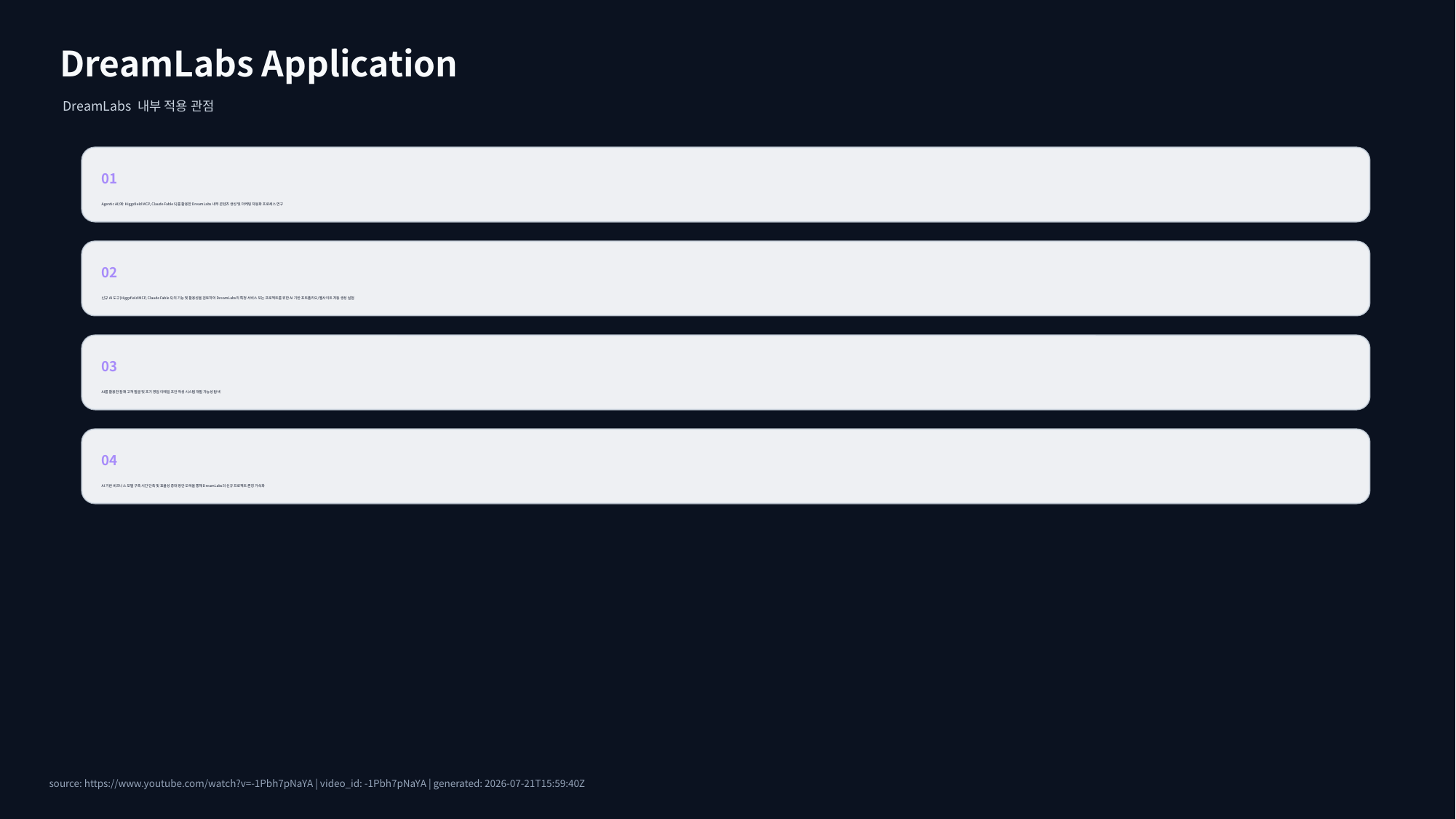

DreamLabs Application
DreamLabs 내부 적용 관점

01
Agentic AI(예: Higgsfield MCP, Claude Fable 5)를 활용한 DreamLabs 내부 콘텐츠 생성 및 마케팅 자동화 프로세스 연구

02
신규 AI 도구(Higgsfield MCP, Claude Fable 5)의 기능 및 활용성을 검토하여 DreamLabs의 특정 서비스 또는 프로젝트를 위한 AI 기반 포트폴리오/웹사이트 자동 생성 실험

03
AI를 활용한 잠재 고객 발굴 및 초기 영업 이메일 초안 작성 시스템 개발 가능성 탐색

04
AI 기반 비즈니스 모델 구축 시간 단축 및 효율성 증대 방안 모색을 통해 DreamLabs의 신규 프로젝트 론칭 가속화
source: https://www.youtube.com/watch?v=-1Pbh7pNaYA | video_id: -1Pbh7pNaYA | generated: 2026-07-21T15:59:40Z